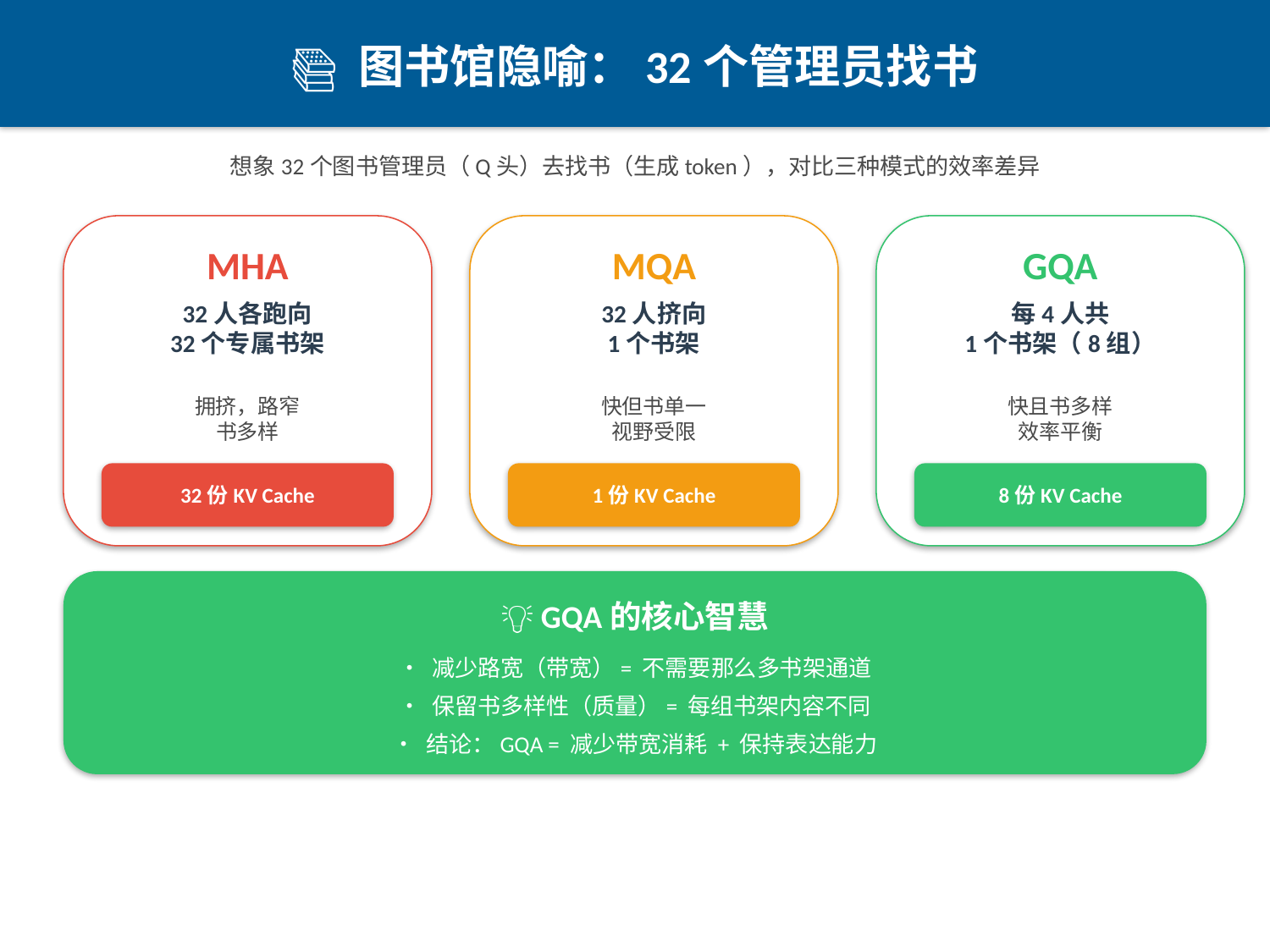

📚 图书馆隐喻：32个管理员找书
想象32个图书管理员（Q头）去找书（生成token），对比三种模式的效率差异

MHA
MQA
GQA
32人各跑向
32个专属书架
32人挤向
1个书架
每4人共
1个书架（8组）
拥挤，路窄
书多样
快但书单一
视野受限
快且书多样
效率平衡

32份KV Cache
1份KV Cache
8份KV Cache

💡 GQA的核心智慧
• 减少路宽（带宽）= 不需要那么多书架通道
• 保留书多样性（质量）= 每组书架内容不同
• 结论：GQA = 减少带宽消耗 + 保持表达能力